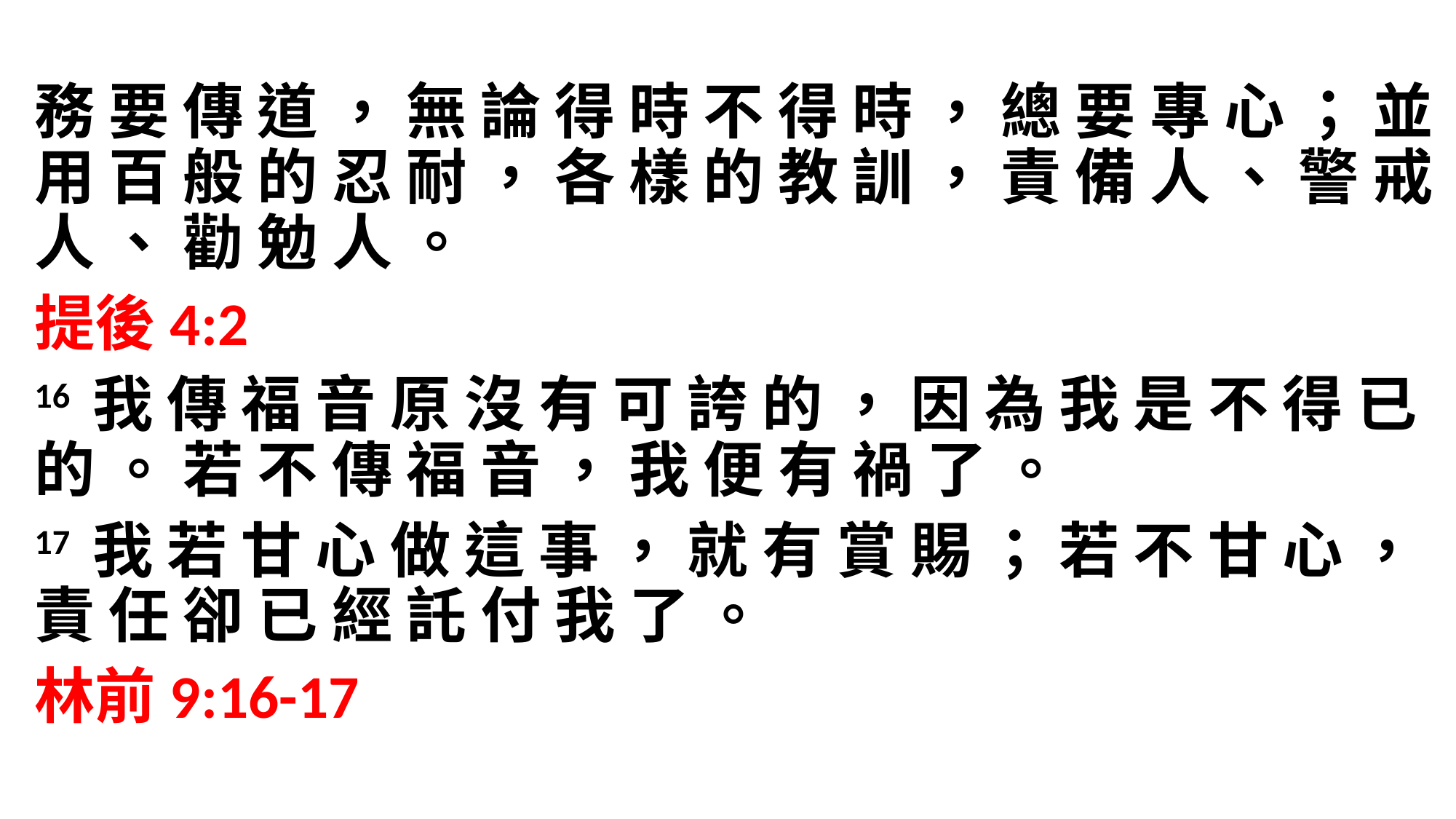

#
務 要 傳 道 ， 無 論 得 時 不 得 時 ， 總 要 專 心 ； 並 用 百 般 的 忍 耐 ， 各 樣 的 教 訓 ， 責 備 人 、 警 戒 人 、 勸 勉 人 。
提後4:2
16 我 傳 福 音 原 沒 有 可 誇 的 ， 因 為 我 是 不 得 已 的 。 若 不 傳 福 音 ， 我 便 有 禍 了 。
17 我 若 甘 心 做 這 事 ， 就 有 賞 賜 ； 若 不 甘 心 ， 責 任 卻 已 經 託 付 我 了 。
林前9:16-17